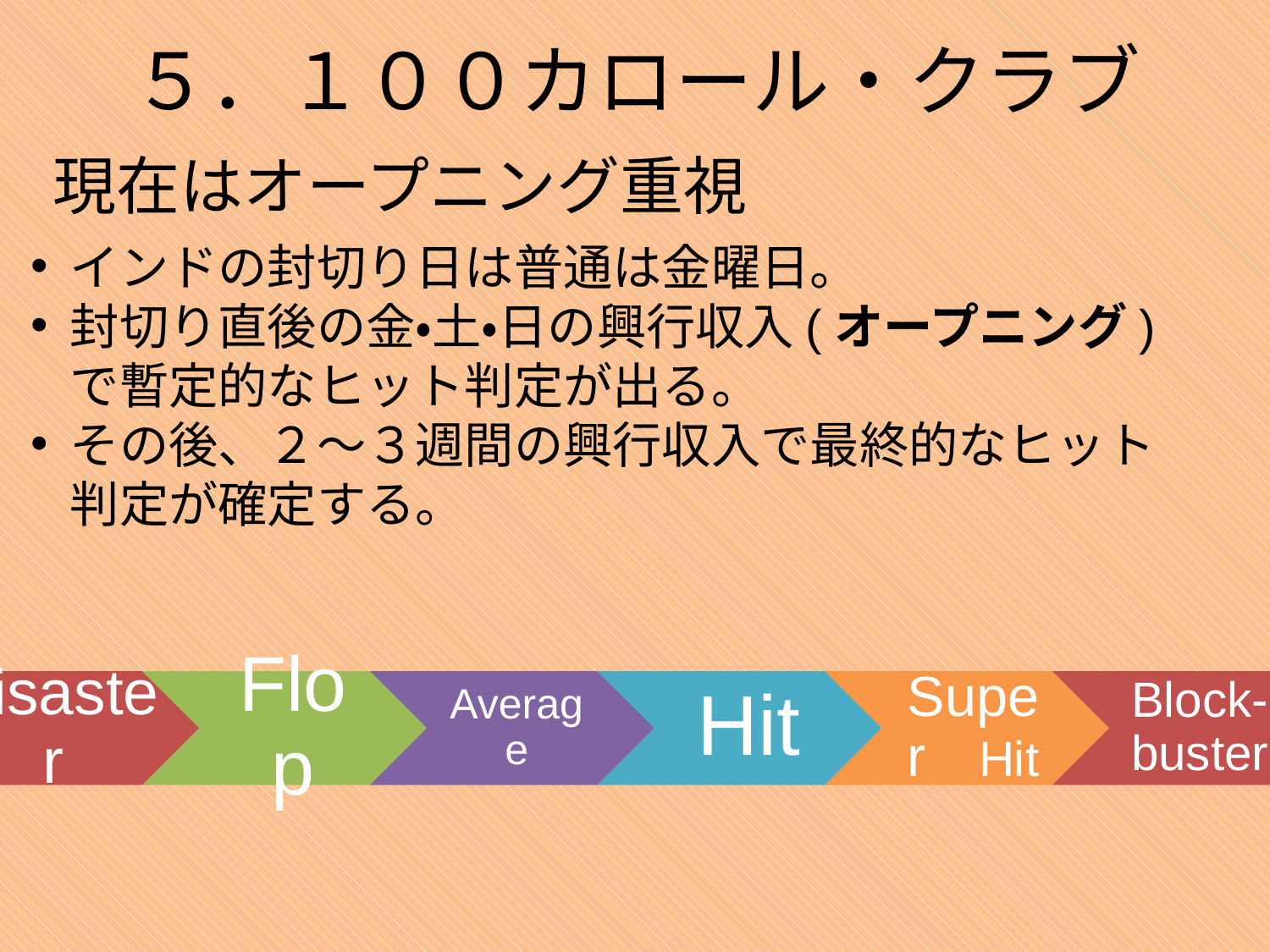

５．１００カロール・クラブ
現在はオープニング重視
インドの封切り日は普通は金曜日。
封切り直後の金・土・日の興行収入(オープニング)で暫定的なヒット判定が出る。
その後、２～３週間の興行収入で最終的なヒット判定が確定する。

Disaster
Flop
Average
Hit
Super　Hit
Block-buster